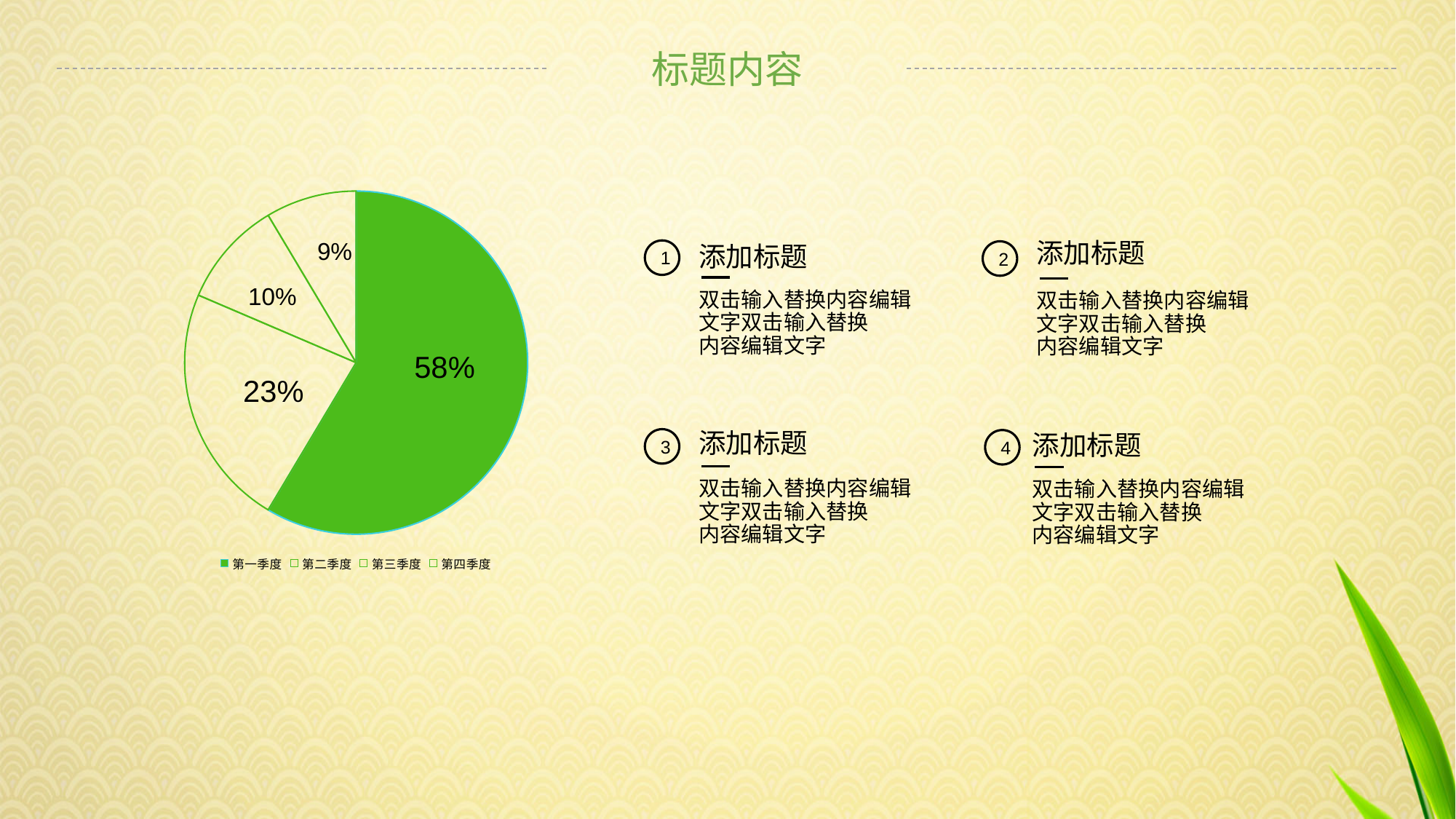

标题内容

### Chart

| Category | 销售额 |
|---|---|
| 第一季度 | 8.2 |
| 第二季度 | 3.2 |
| 第三季度 | 1.4 |
| 第四季度 | 1.2 |
9%
添加标题
添加标题
1
2
10%
双击输入替换内容编辑
文字双击输入替换
内容编辑文字
双击输入替换内容编辑
文字双击输入替换
内容编辑文字
58%
23%
添加标题
添加标题
3
4
双击输入替换内容编辑
文字双击输入替换
内容编辑文字
双击输入替换内容编辑
文字双击输入替换
内容编辑文字